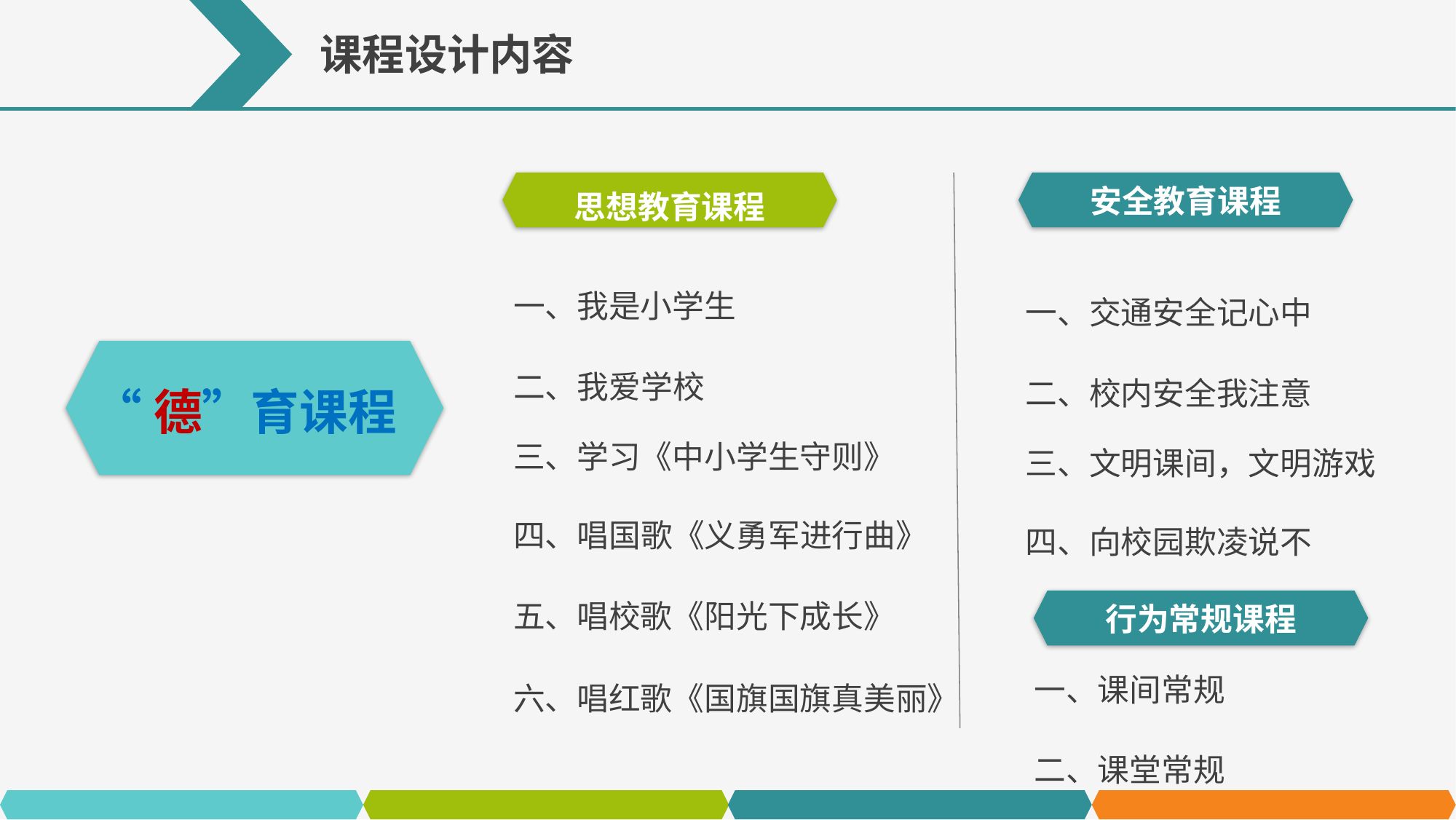

课程设计内容

思想教育课程

安全教育课程
一、我是小学生
一、交通安全记心中

二、我爱学校
二、校内安全我注意
“德”育课程

三、学习《中小学生守则》
三、文明课间，文明游戏
四、唱国歌《义勇军进行曲》
四、向校园欺凌说不
五、唱校歌《阳光下成长》
行为常规课程
一、课间常规
六、唱红歌《国旗国旗真美丽》
二、课堂常规